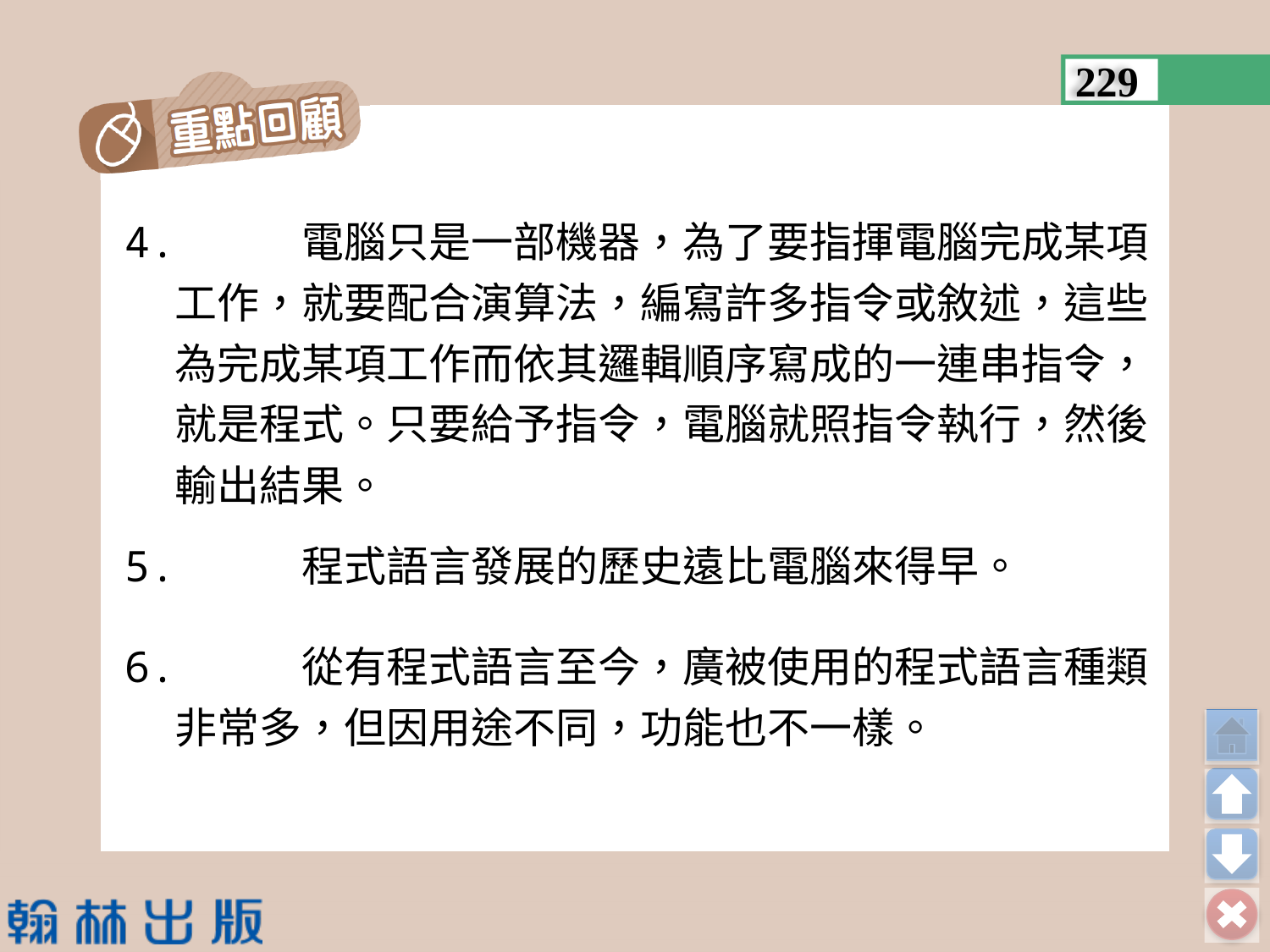

229
4.	電腦只是一部機器，為了要指揮電腦完成某項工作，就要配合演算法，編寫許多指令或敘述，這些為完成某項工作而依其邏輯順序寫成的一連串指令，就是程式。只要給予指令，電腦就照指令執行，然後輸出結果。
5.	程式語言發展的歷史遠比電腦來得早。
6.	從有程式語言至今，廣被使用的程式語言種類非常多，但因用途不同，功能也不一樣。